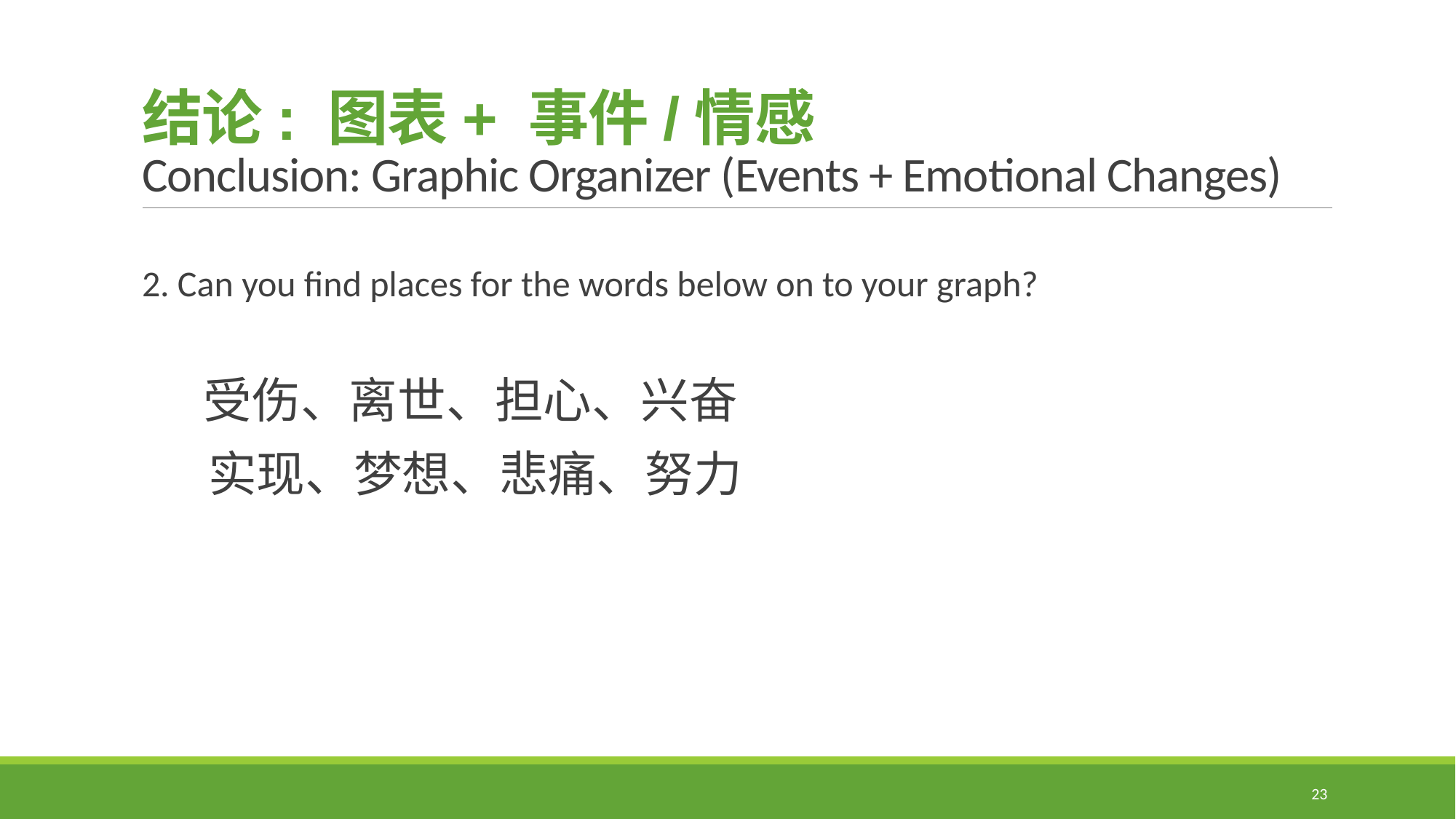

# 结论: 图表+ 事件/情感 Conclusion: Graphic Organizer (Events + Emotional Changes)
2. Can you find places for the words below on to your graph?

       受伤、离世、担心、兴奋
     实现、梦想、悲痛、努力
23